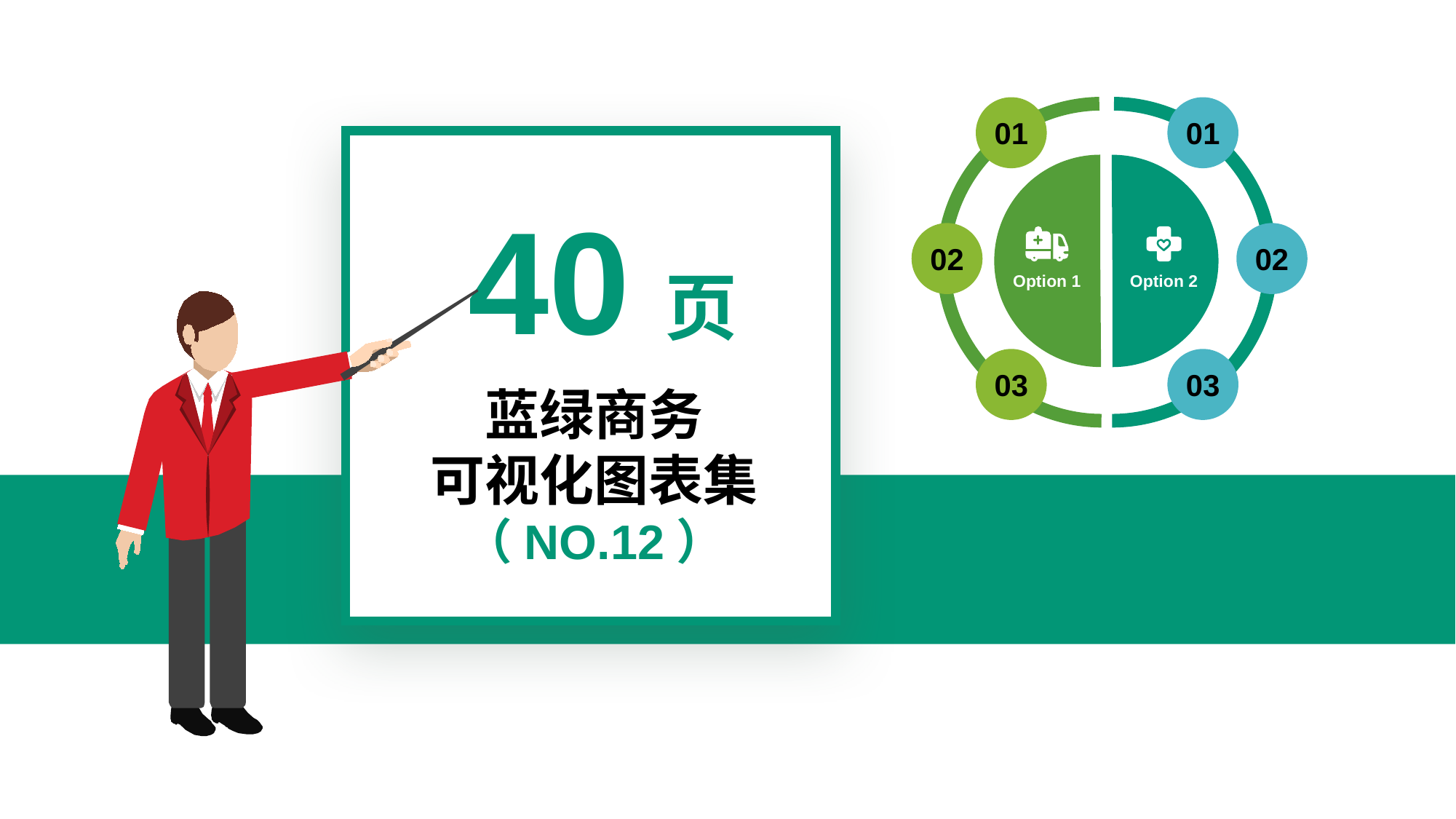

01
01

02
02
Option 1
Option 2

03
03

40页
蓝绿商务
可视化图表集
（NO.12）